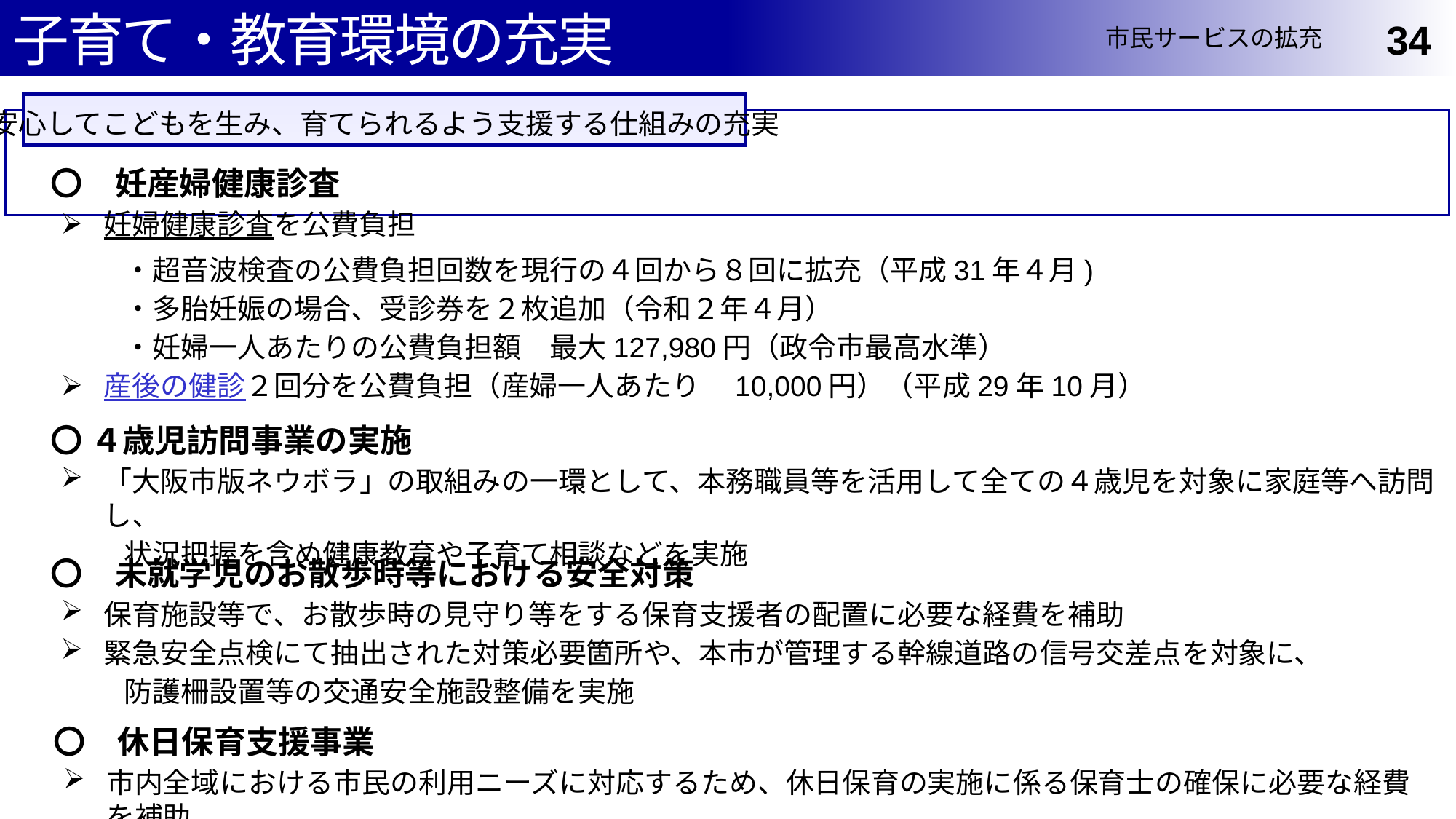

子育て・教育環境の充実
市民サービスの拡充
34
安心してこどもを生み、育てられるよう支援する仕組みの充実

〇　妊産婦健康診査
妊婦健康診査を公費負担
　　 ・超音波検査の公費負担回数を現行の４回から８回に拡充（平成31年４月)
　　 ・多胎妊娠の場合、受診券を２枚追加（令和２年４月）
　　 ・妊婦一人あたりの公費負担額　最大127,980円（政令市最高水準）
産後の健診２回分を公費負担（産婦一人あたり　10,000円）（平成29年10月）
〇 ４歳児訪問事業の実施
「大阪市版ネウボラ」の取組みの一環として、本務職員等を活用して全ての４歳児を対象に家庭等へ訪問し、
　　 状況把握を含め健康教育や子育て相談などを実施
〇　未就学児のお散歩時等における安全対策
保育施設等で、お散歩時の見守り等をする保育支援者の配置に必要な経費を補助
緊急安全点検にて抽出された対策必要箇所や、本市が管理する幹線道路の信号交差点を対象に、
　　 防護柵設置等の交通安全施設整備を実施
〇　休日保育支援事業
市内全域における市民の利用ニーズに対応するため、休日保育の実施に係る保育士の確保に必要な経費を補助